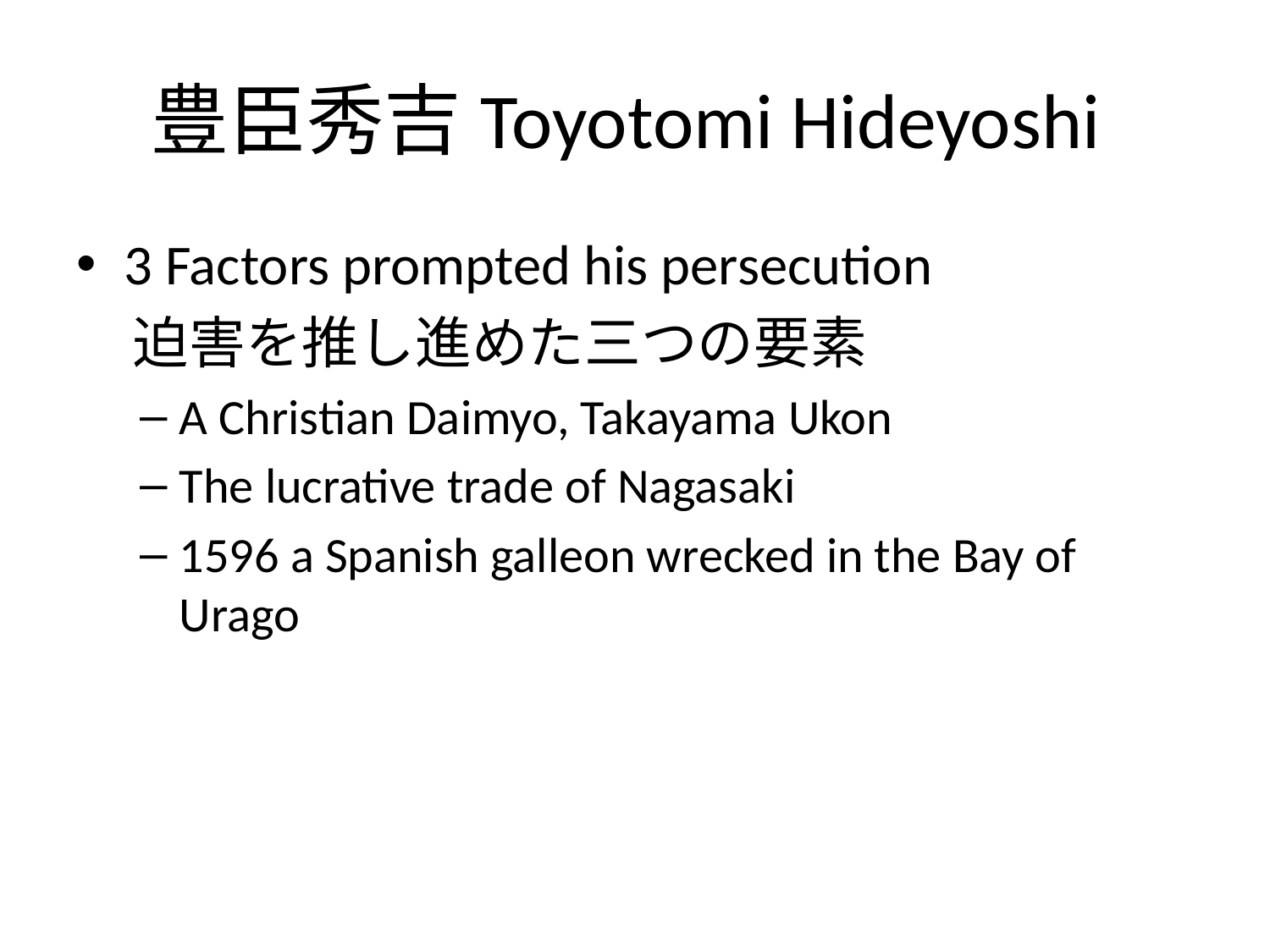

# 豊臣秀吉Toyotomi Hideyoshi
3 Factors prompted his persecution
　迫害を推し進めた三つの要素
A Christian Daimyo, Takayama Ukon
The lucrative trade of Nagasaki
1596 a Spanish galleon wrecked in the Bay of Urago